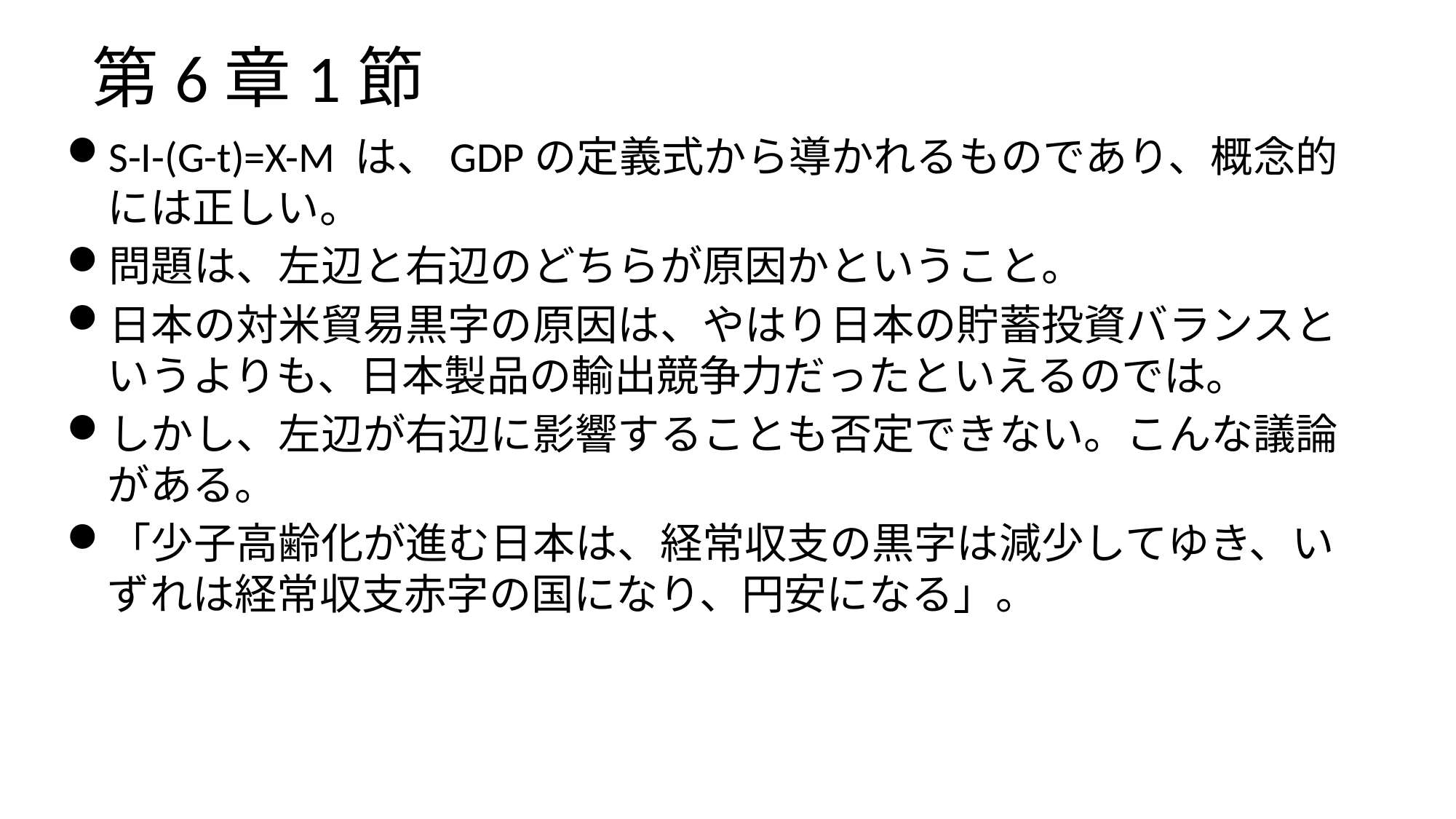

# 第6章1節
S-I-(G-t)=X-M は、GDPの定義式から導かれるものであり、概念的には正しい。
問題は、左辺と右辺のどちらが原因かということ。
日本の対米貿易黒字の原因は、やはり日本の貯蓄投資バランスというよりも、日本製品の輸出競争力だったといえるのでは。
しかし、左辺が右辺に影響することも否定できない。こんな議論がある。
「少子高齢化が進む日本は、経常収支の黒字は減少してゆき、いずれは経常収支赤字の国になり、円安になる」。